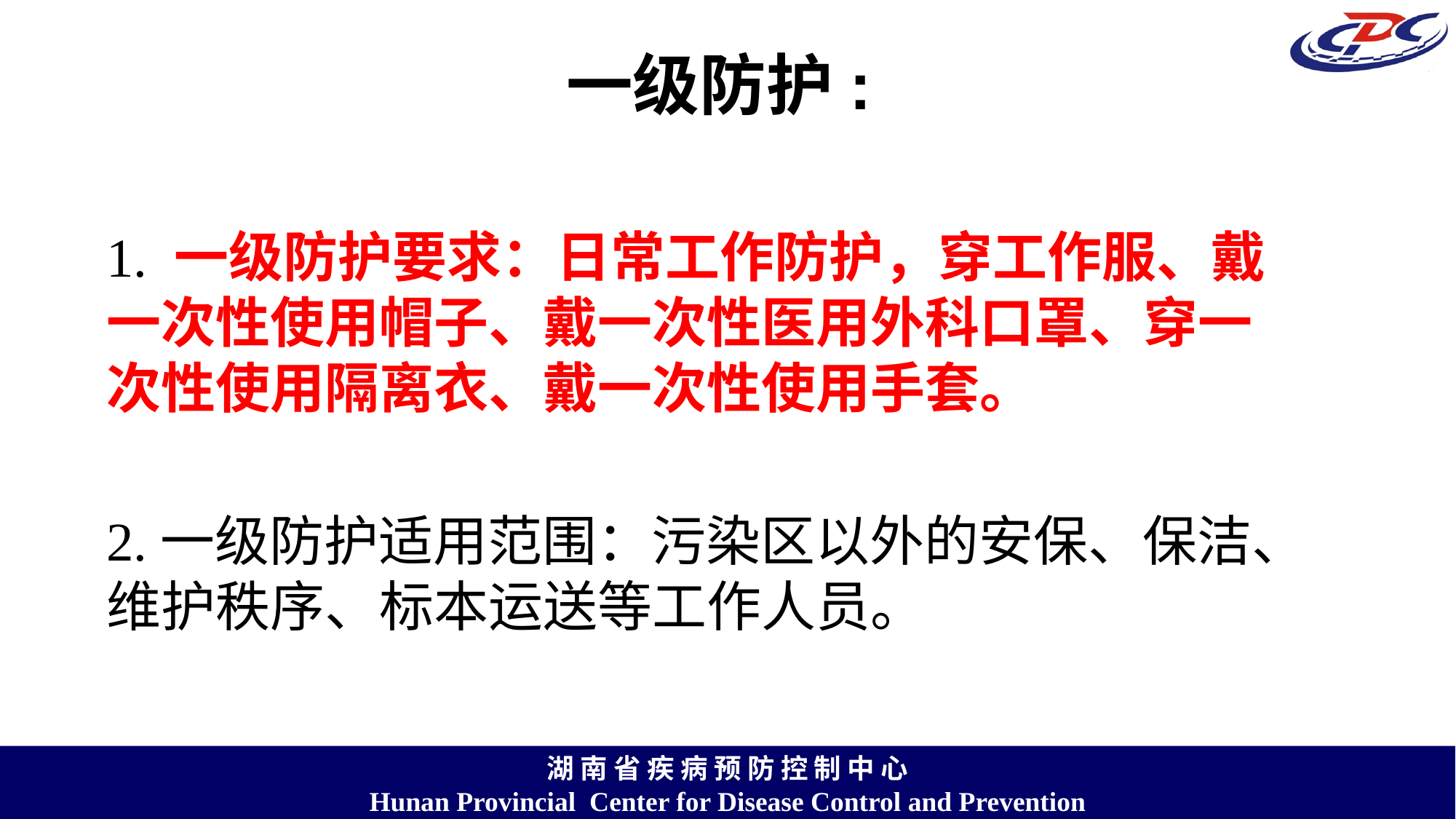

# 一级防护:
1. 一级防护要求：日常工作防护，穿工作服、戴一次性使用帽子、戴一次性医用外科口罩、穿一次性使用隔离衣、戴一次性使用手套。

2.一级防护适用范围：污染区以外的安保、保洁、维护秩序、标本运送等工作人员。